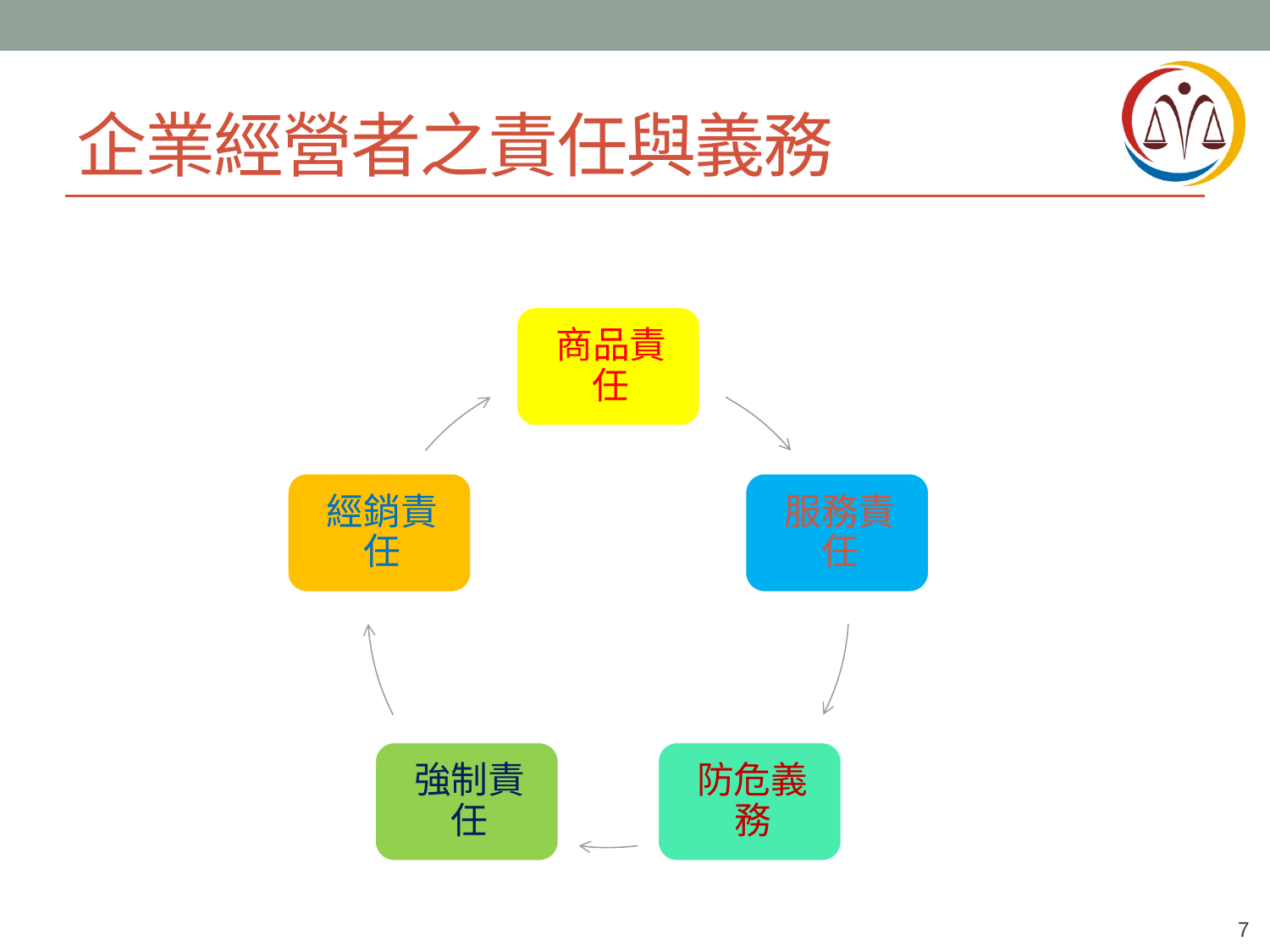

# 企業經營者之責任與義務

商品責任
服務責任
防危義務
強制責任
經銷責任
7